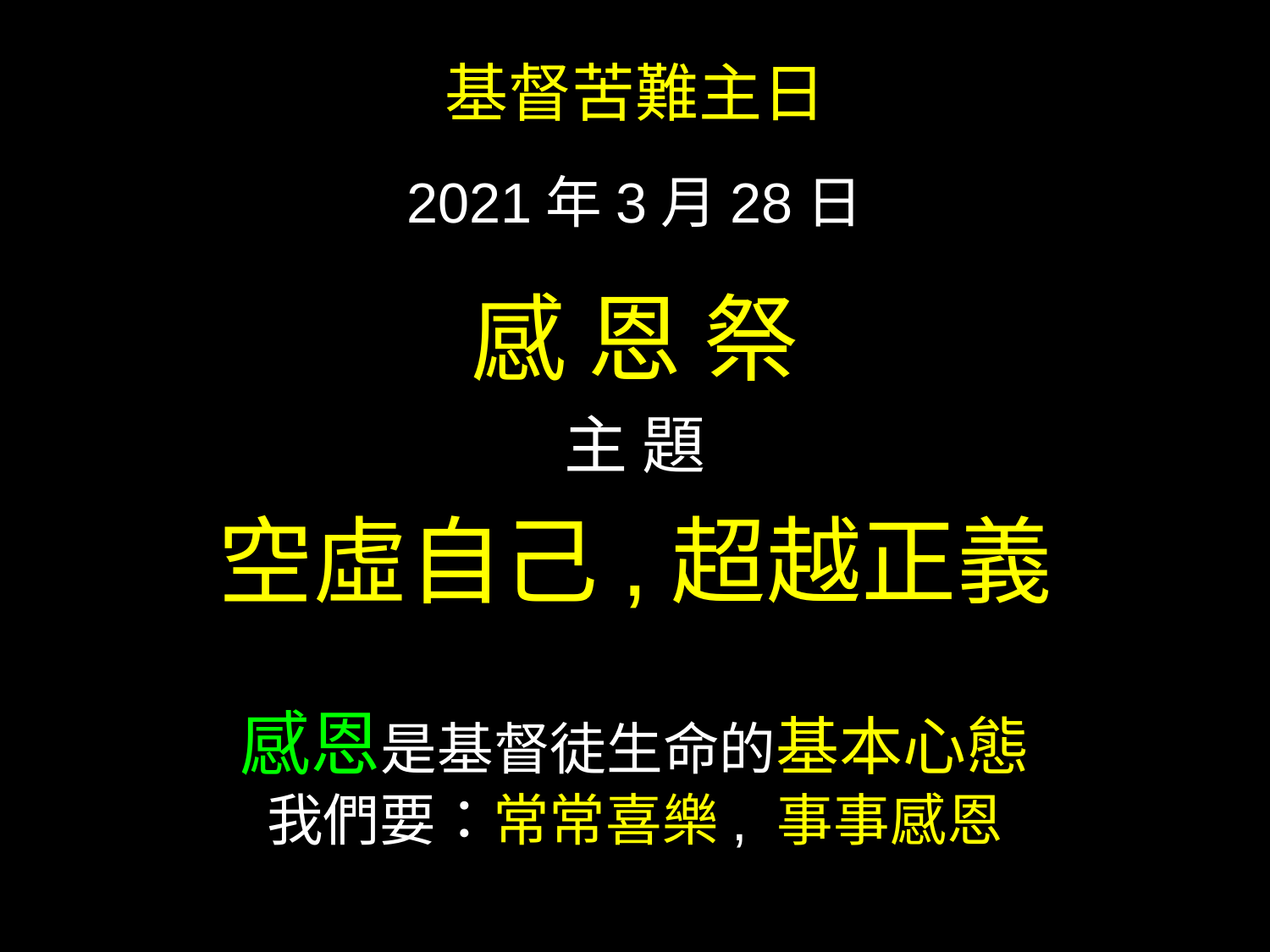

基督苦難主日

2021年3月28日

感 恩 祭

主 題
空虛自己,超越正義
感恩是基督徒生命的基本心態
我們要：常常喜樂, 事事感恩